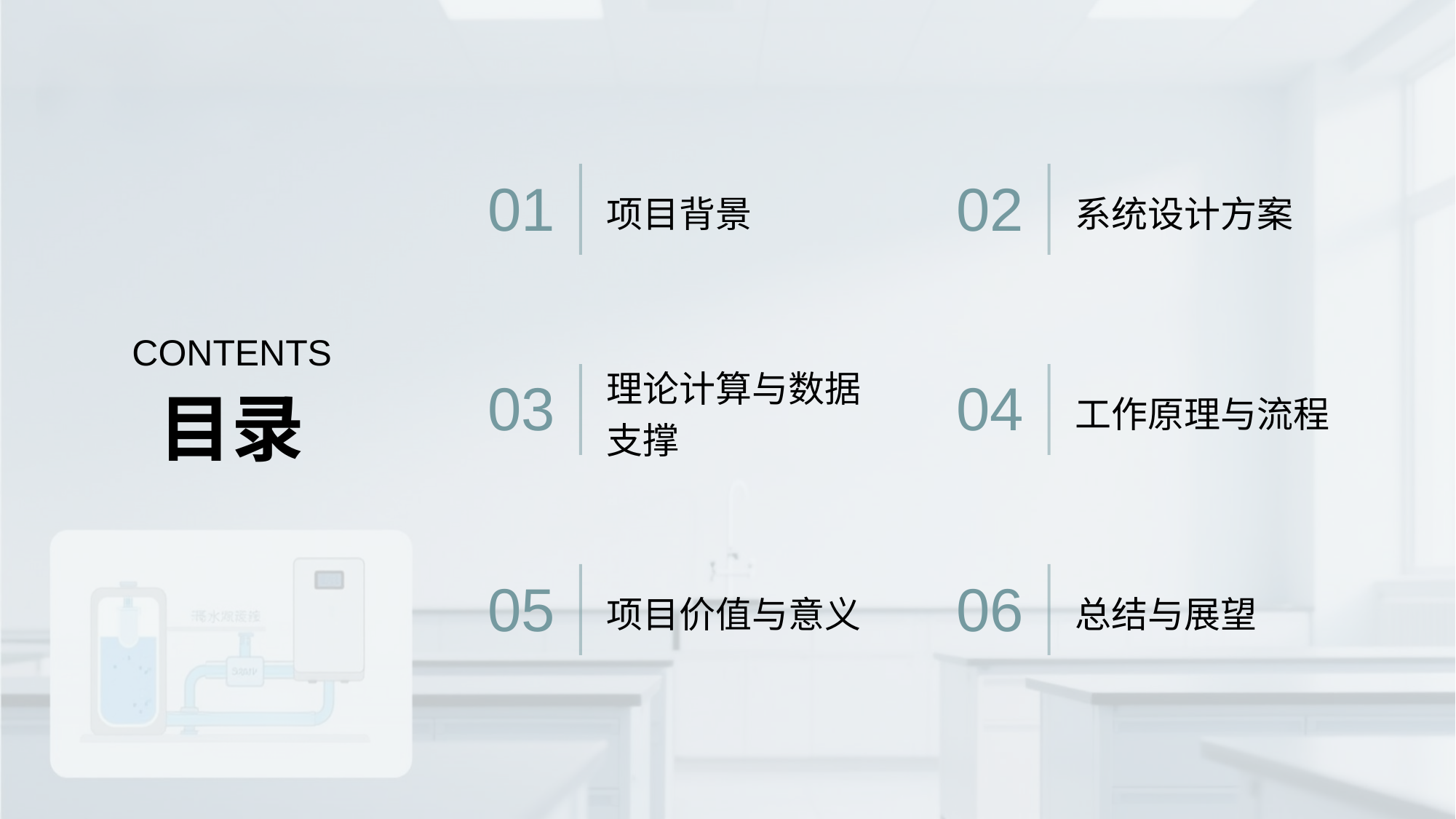

项目背景
系统设计方案

01
02
CONTENTS
理论计算与数据支撑
工作原理与流程

03
04
目录
项目价值与意义
总结与展望

05
06